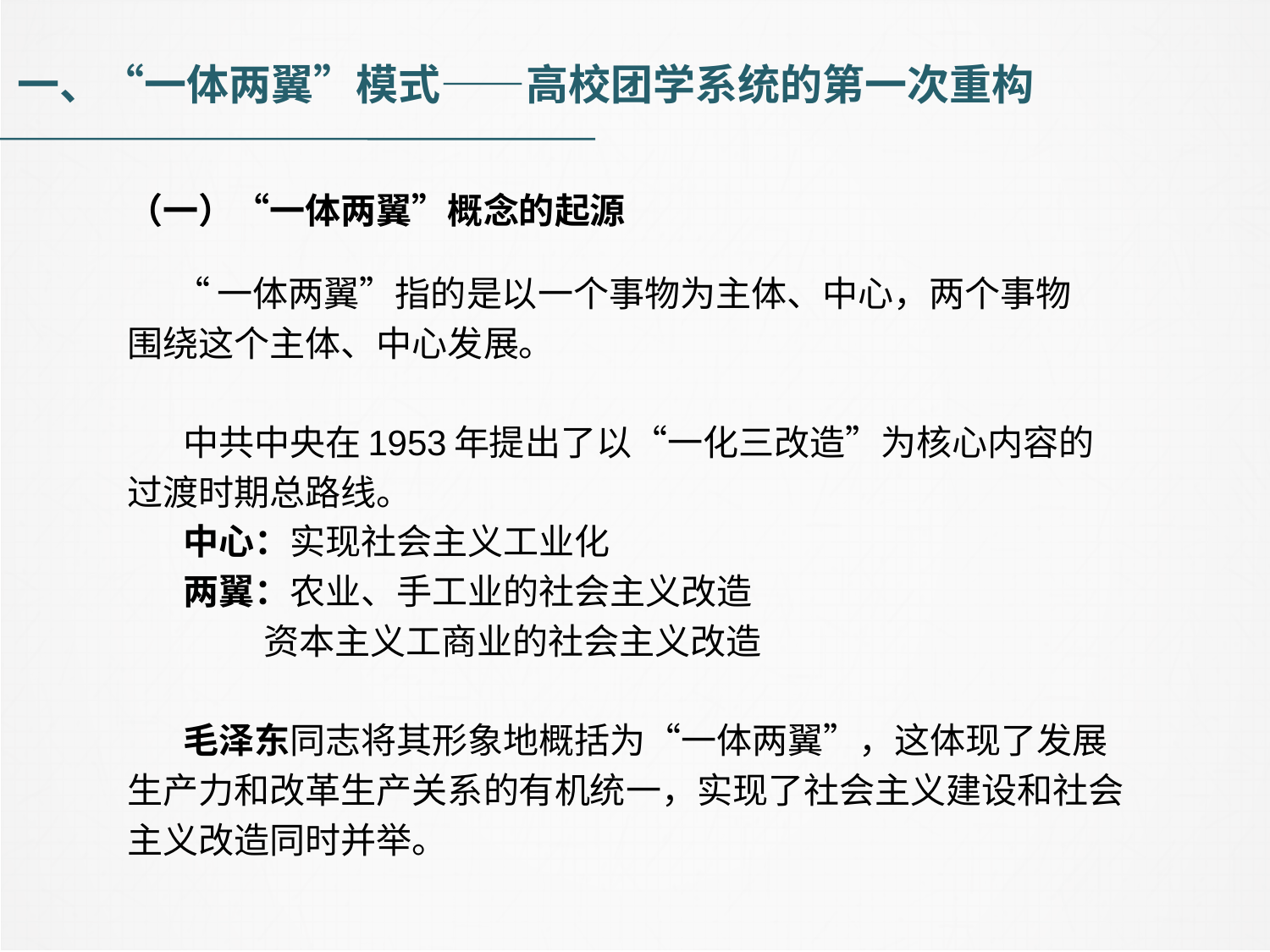

一、“一体两翼”模式——高校团学系统的第一次重构
（一）“一体两翼”概念的起源
“一体两翼”指的是以一个事物为主体、中心，两个事物
围绕这个主体、中心发展。

      中共中央在1953年提出了以“一化三改造”为核心内容的
过渡时期总路线。
      中心：实现社会主义工业化
      两翼：农业、手工业的社会主义改造
                资本主义工商业的社会主义改造

      毛泽东同志将其形象地概括为“一体两翼”，这体现了发展
生产力和改革生产关系的有机统一，实现了社会主义建设和社会
主义改造同时并举。